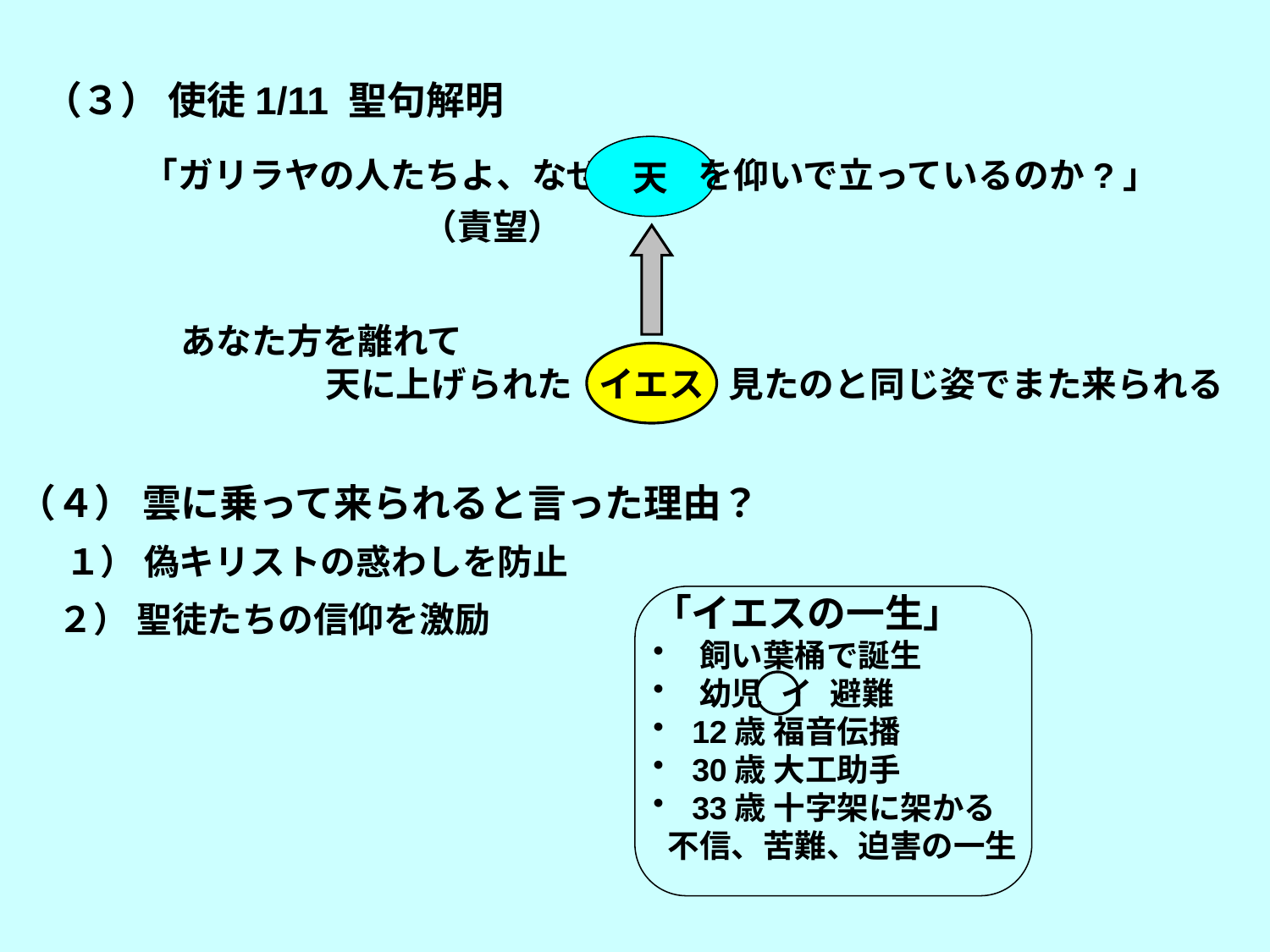

（３） 使徒1/11 聖句解明
天
を仰いで立っているのか?」
「ガリラヤの人たちよ、なぜ
（責望）

あなた方を離れて
   天に上げられた
イエス
見たのと同じ姿でまた来られる
（４） 雲に乗って来られると言った理由？
    １） 偽キリストの惑わしを防止
    ２） 聖徒たちの信仰を激励
「イエスの一生」
 飼い葉桶で誕生
 幼児  イ  避難
 12歳 福音伝播
 30歳 大工助手
 33歳 十字架に架かる
 不信、苦難、迫害の一生